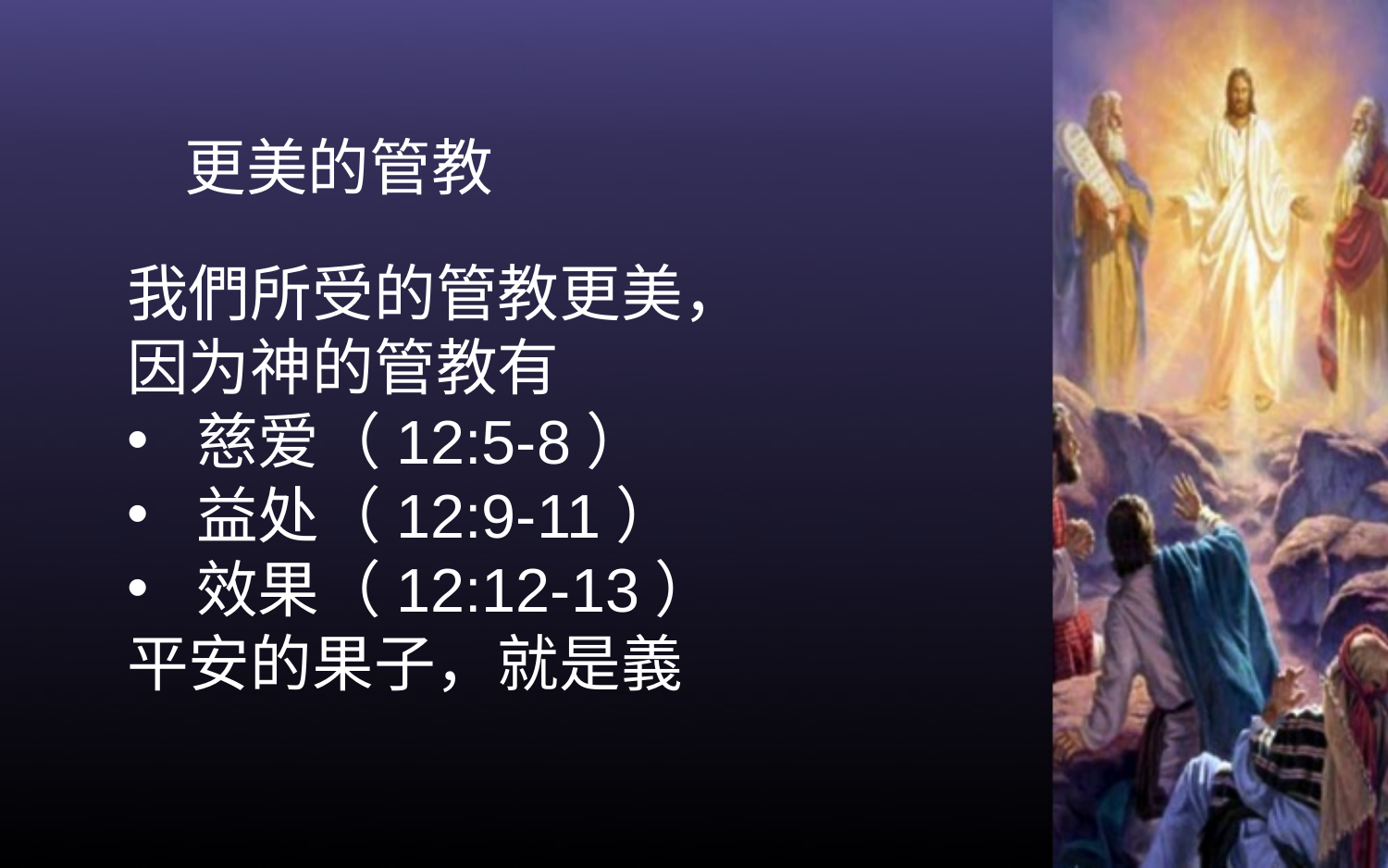

更美的管教
我們所受的管教更美，
因为神的管教有
慈爱（12:5-8）
益处（12:9-11）
效果（12:12-13）
平安的果子，就是義